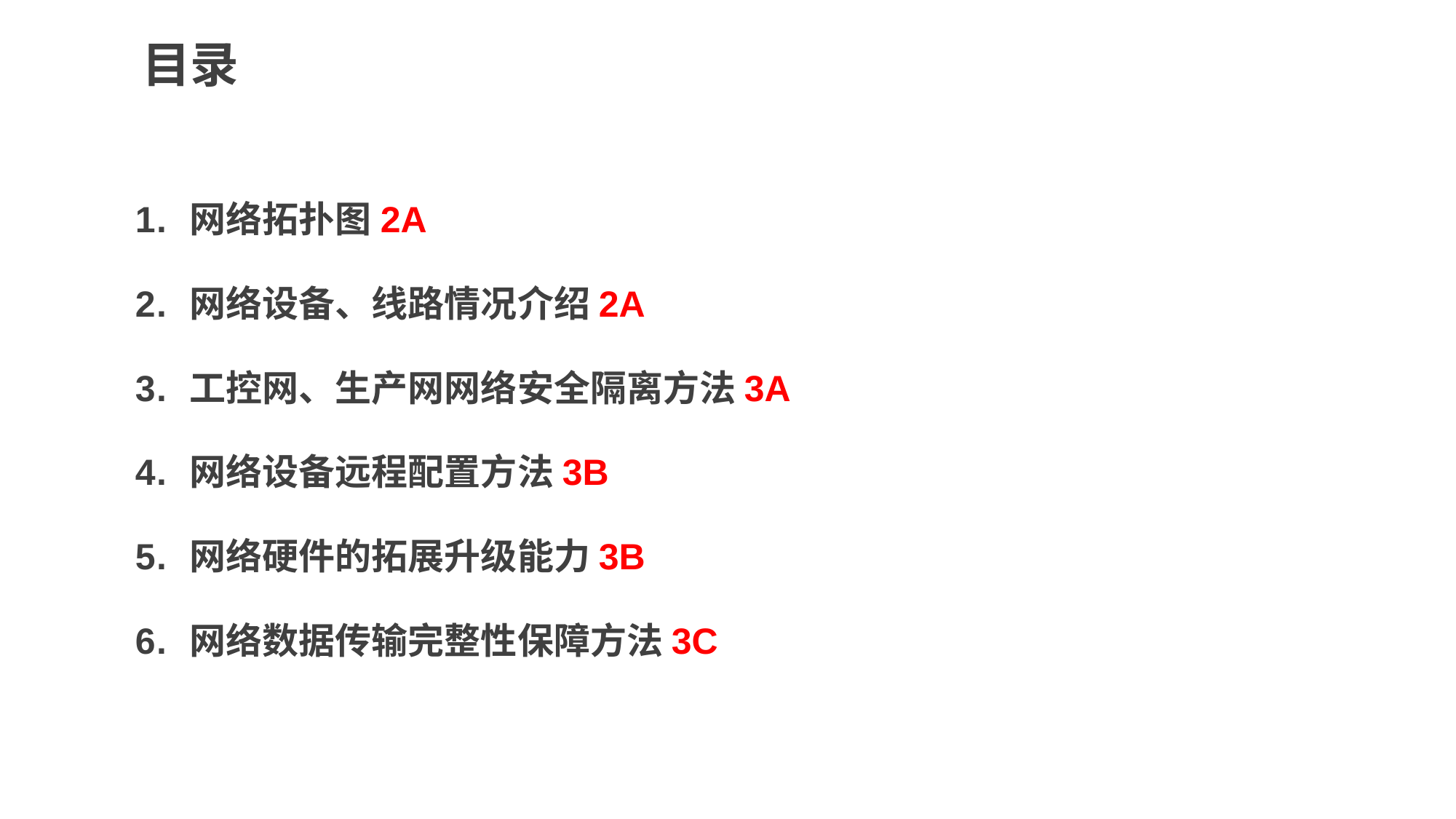

# 目录
网络拓扑图2A
网络设备、线路情况介绍2A
工控网、生产网网络安全隔离方法3A
网络设备远程配置方法3B
网络硬件的拓展升级能力3B
网络数据传输完整性保障方法3C